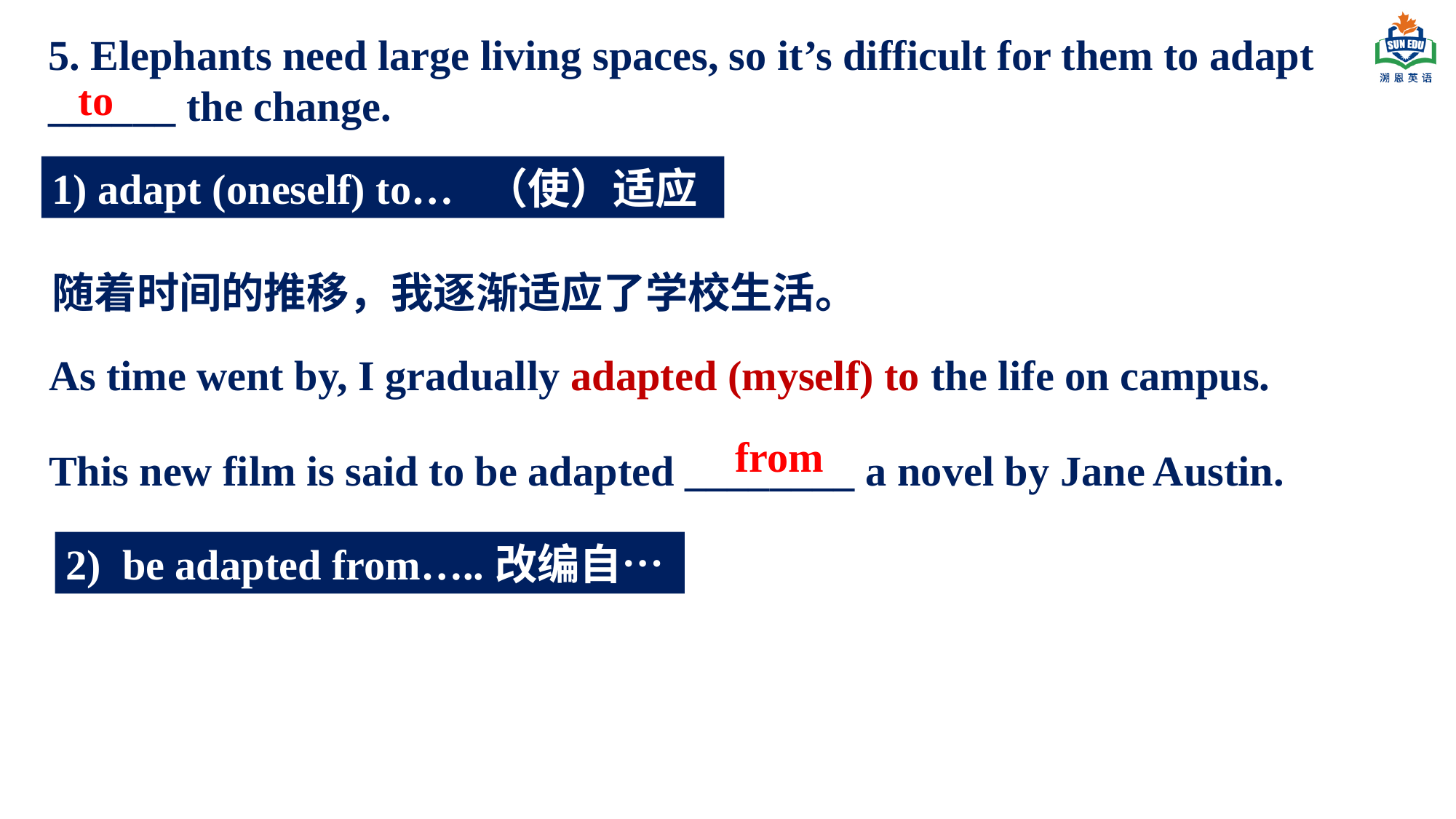

5. Elephants need large living spaces, so it’s difficult for them to adapt ______ the change.

to
1) adapt (oneself) to…  （使）适应
随着时间的推移，我逐渐适应了学校生活。
As time went by, I gradually adapted (myself) to the life on campus.
from
This new film is said to be adapted ________ a novel by Jane Austin.
2)  be adapted from…..改编自…